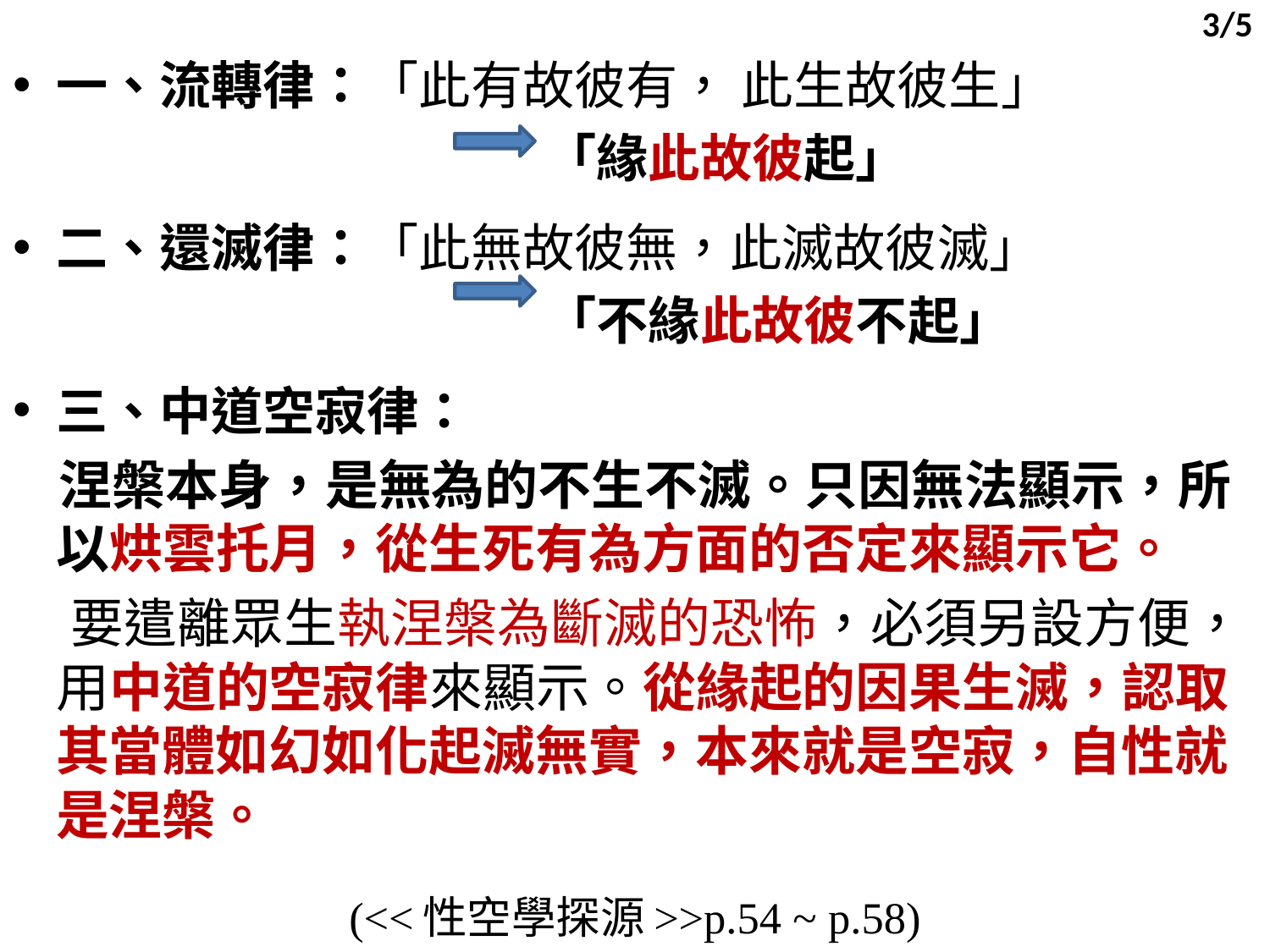

3/5
一、流轉律：「此有故彼有， 此生故彼生」
                                            「緣此故彼起」
二、還滅律：「此無故彼無，此滅故彼滅」
                                            「不緣此故彼不起」
三、中道空寂律：
   涅槃本身，是無為的不生不滅。只因無法顯示，所以烘雲托月，從生死有為方面的否定來顯示它。
    要遣離眾生執涅槃為斷滅的恐怖，必須另設方便，用中道的空寂律來顯示。從緣起的因果生滅，認取其當體如幻如化起滅無實，本來就是空寂，自性就是涅槃。
(<<性空學探源>>p.54 ~ p.58)